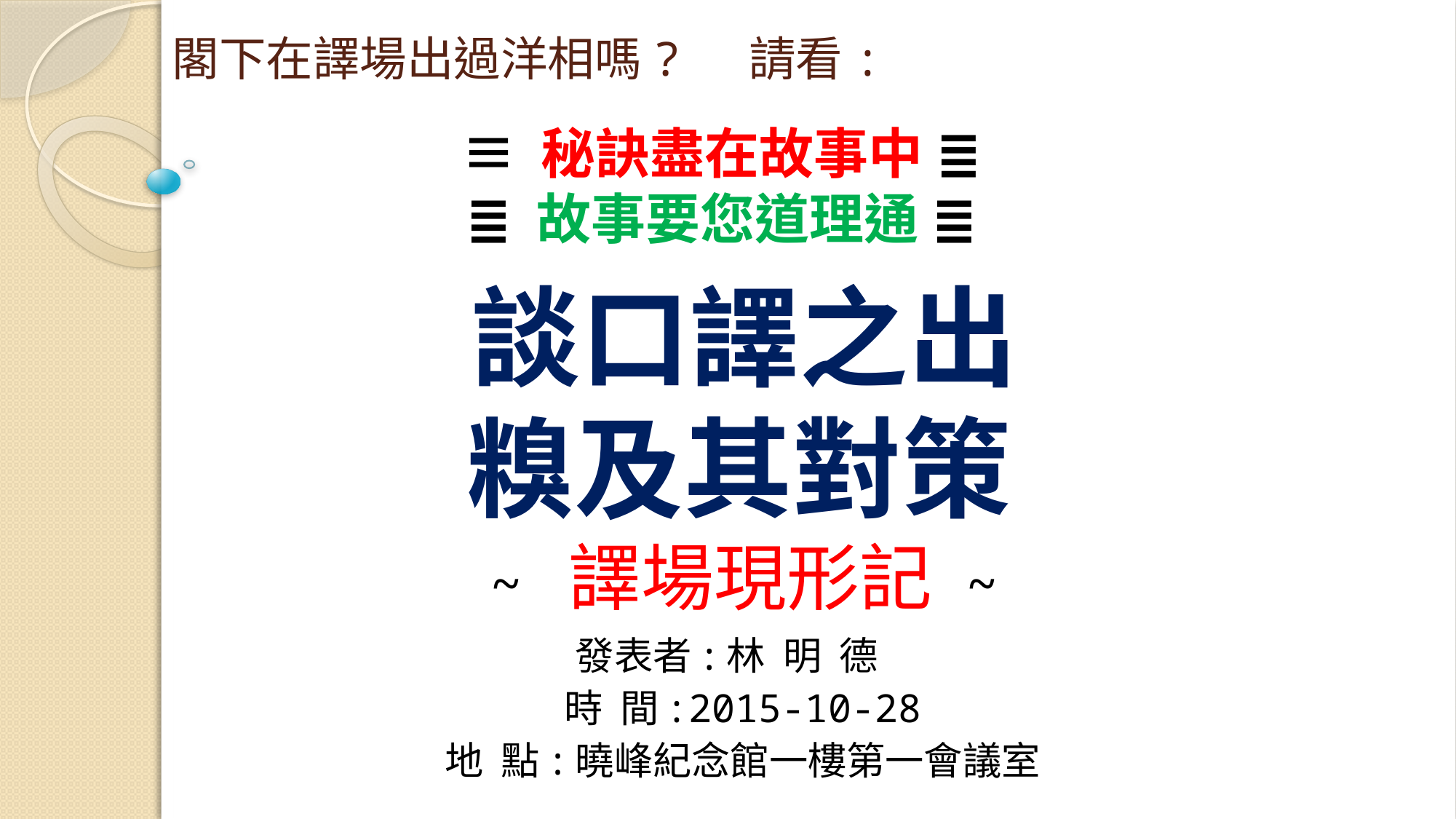

# 閣下在譯場出過洋相嗎?  請看:
≡ 秘訣盡在故事中 ≣
≣ 故事要您道理通 ≣
談口譯之出糗及其對策
~ 譯場現形記 ~
發表者:林  明  德
   時  間:2015-10-28
   地  點:曉峰紀念館一樓第一會議室